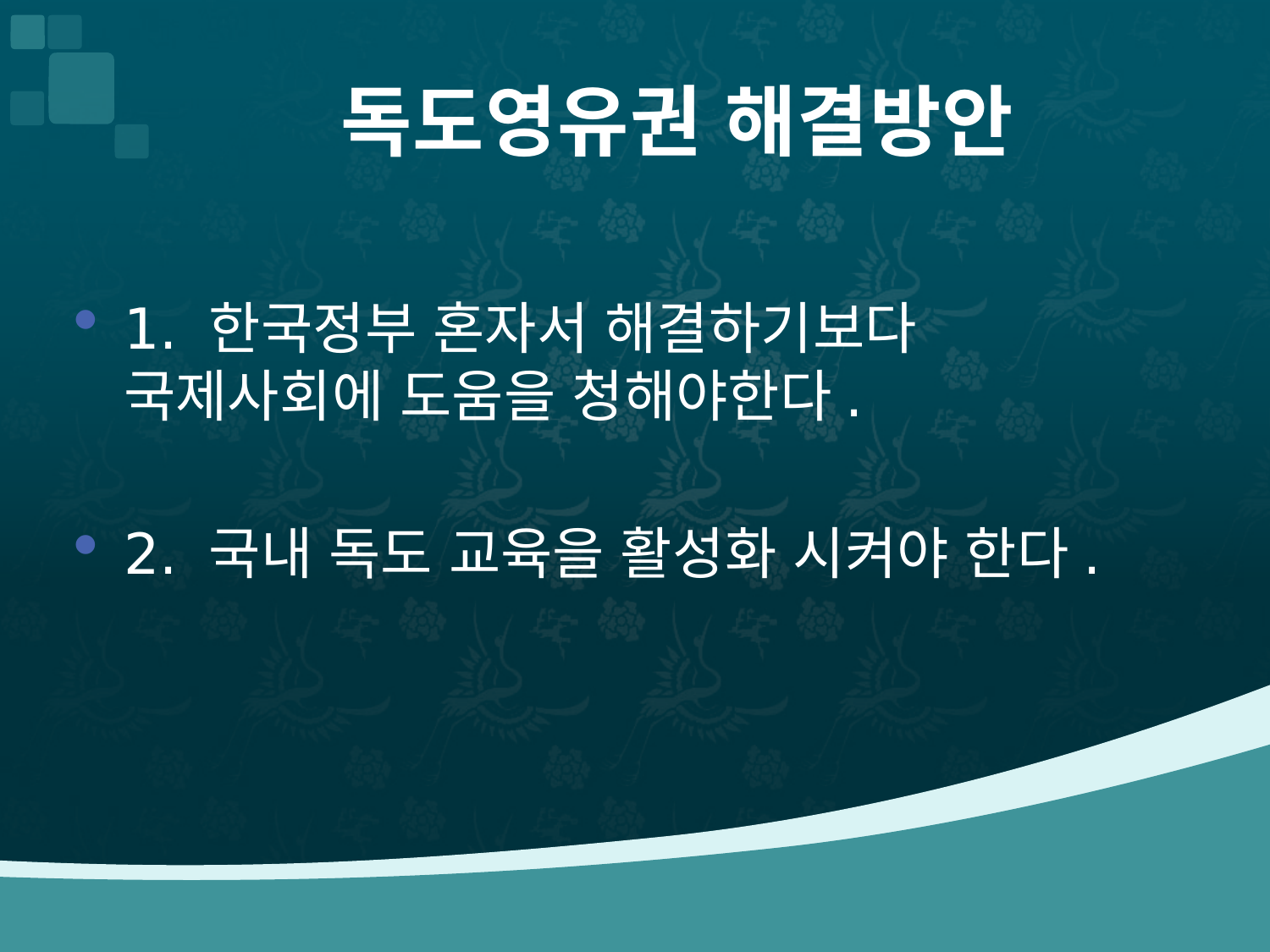

# 독도영유권 해결방안
1. 한국정부 혼자서 해결하기보다 국제사회에 도움을 청해야한다.

2. 국내 독도 교육을 활성화 시켜야 한다.